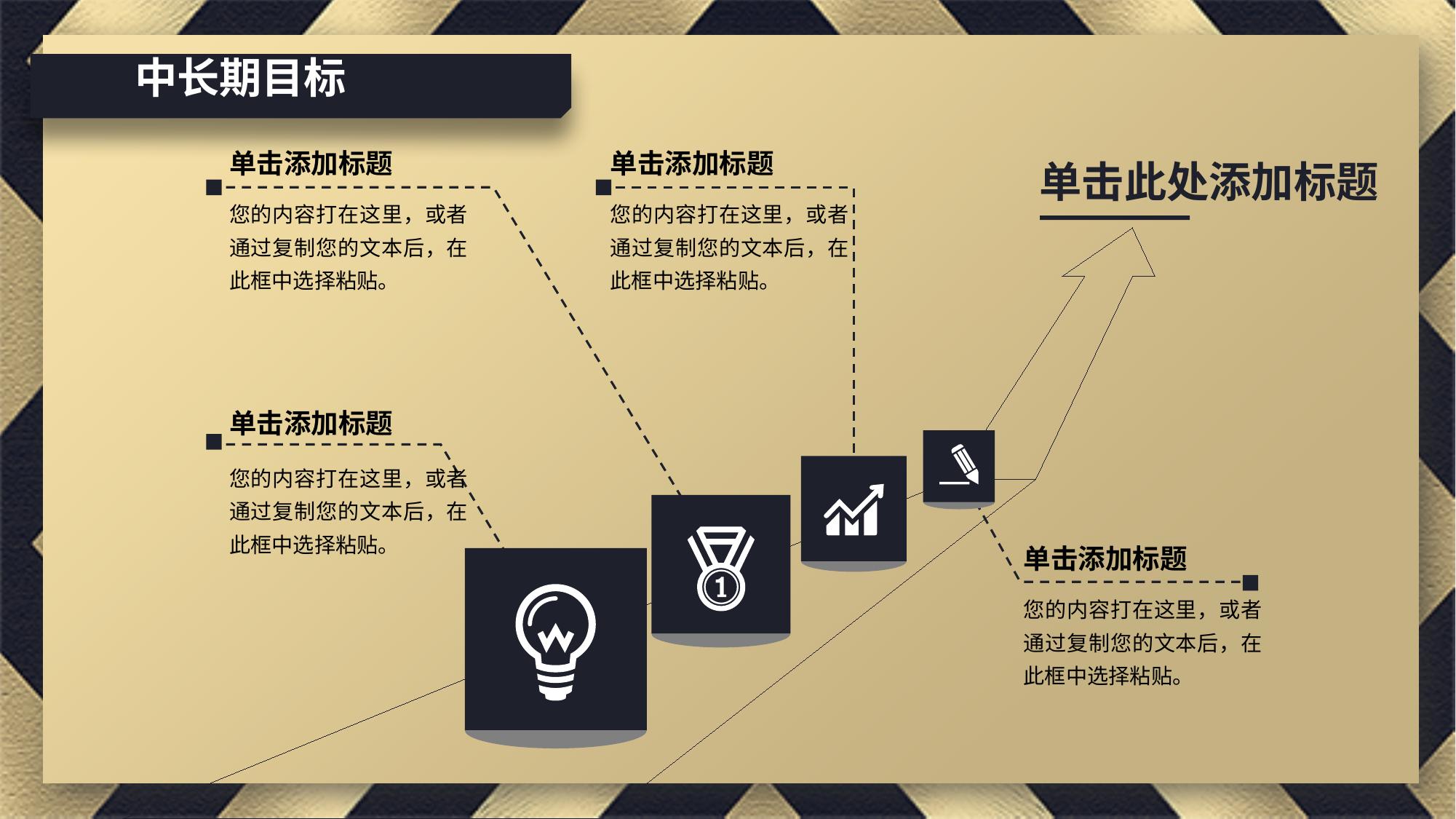

中长期目标
单击此处添加标题
单击添加标题
您的内容打在这里，或者通过复制您的文本后，在此框中选择粘贴。
单击添加标题
您的内容打在这里，或者通过复制您的文本后，在此框中选择粘贴。

单击添加标题
您的内容打在这里，或者通过复制您的文本后，在此框中选择粘贴。

单击添加标题
您的内容打在这里，或者通过复制您的文本后，在此框中选择粘贴。